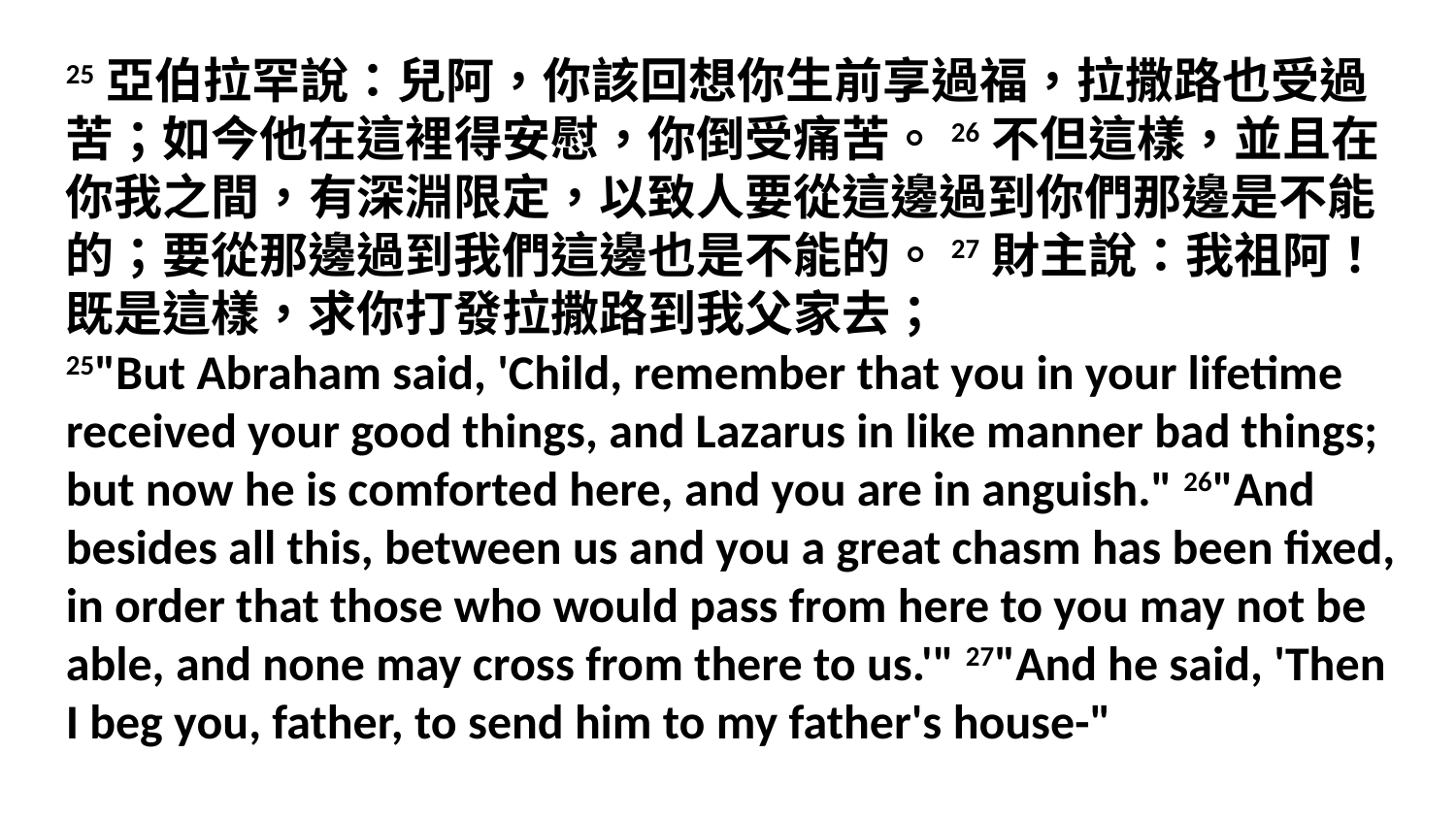

25亞伯拉罕說：兒阿，你該回想你生前享過福，拉撒路也受過苦；如今他在這裡得安慰，你倒受痛苦。26不但這樣，並且在你我之間，有深淵限定，以致人要從這邊過到你們那邊是不能的；要從那邊過到我們這邊也是不能的。27財主說：我祖阿！既是這樣，求你打發拉撒路到我父家去；
25"But Abraham said, 'Child, remember that you in your lifetime received your good things, and Lazarus in like manner bad things; but now he is comforted here, and you are in anguish." 26"And besides all this, between us and you a great chasm has been fixed, in order that those who would pass from here to you may not be able, and none may cross from there to us.'" 27"And he said, 'Then I beg you, father, to send him to my father's house-"